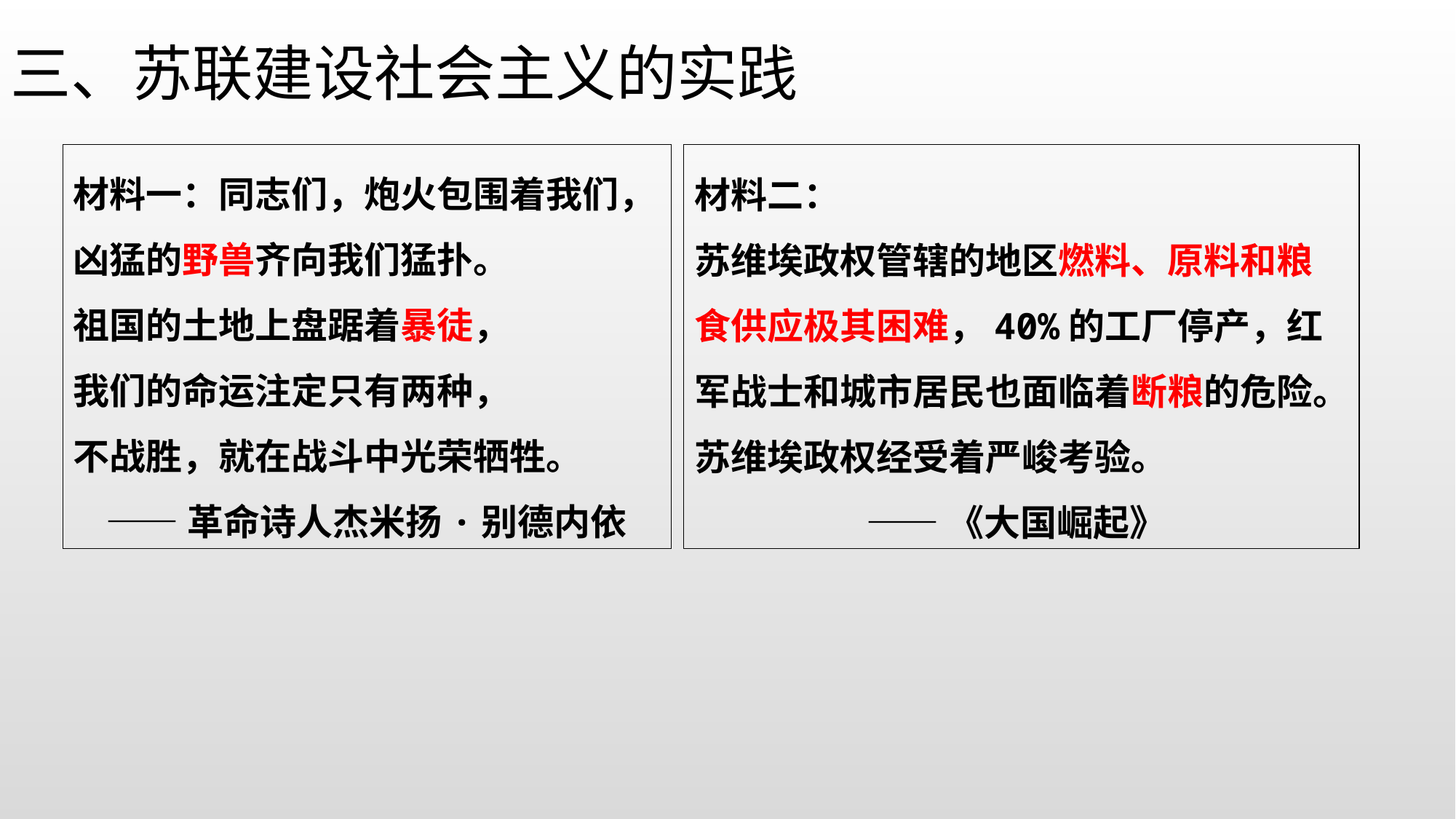

三、苏联建设社会主义的实践
材料一：同志们，炮火包围着我们，
凶猛的野兽齐向我们猛扑。
祖国的土地上盘踞着暴徒，
我们的命运注定只有两种，
不战胜，就在战斗中光荣牺牲。
    ——革命诗人杰米扬·别德内依
材料二：
苏维埃政权管辖的地区燃料、原料和粮食供应极其困难，40%的工厂停产，红军战士和城市居民也面临着断粮的危险。苏维埃政权经受着严峻考验。
                     ——《大国崛起》